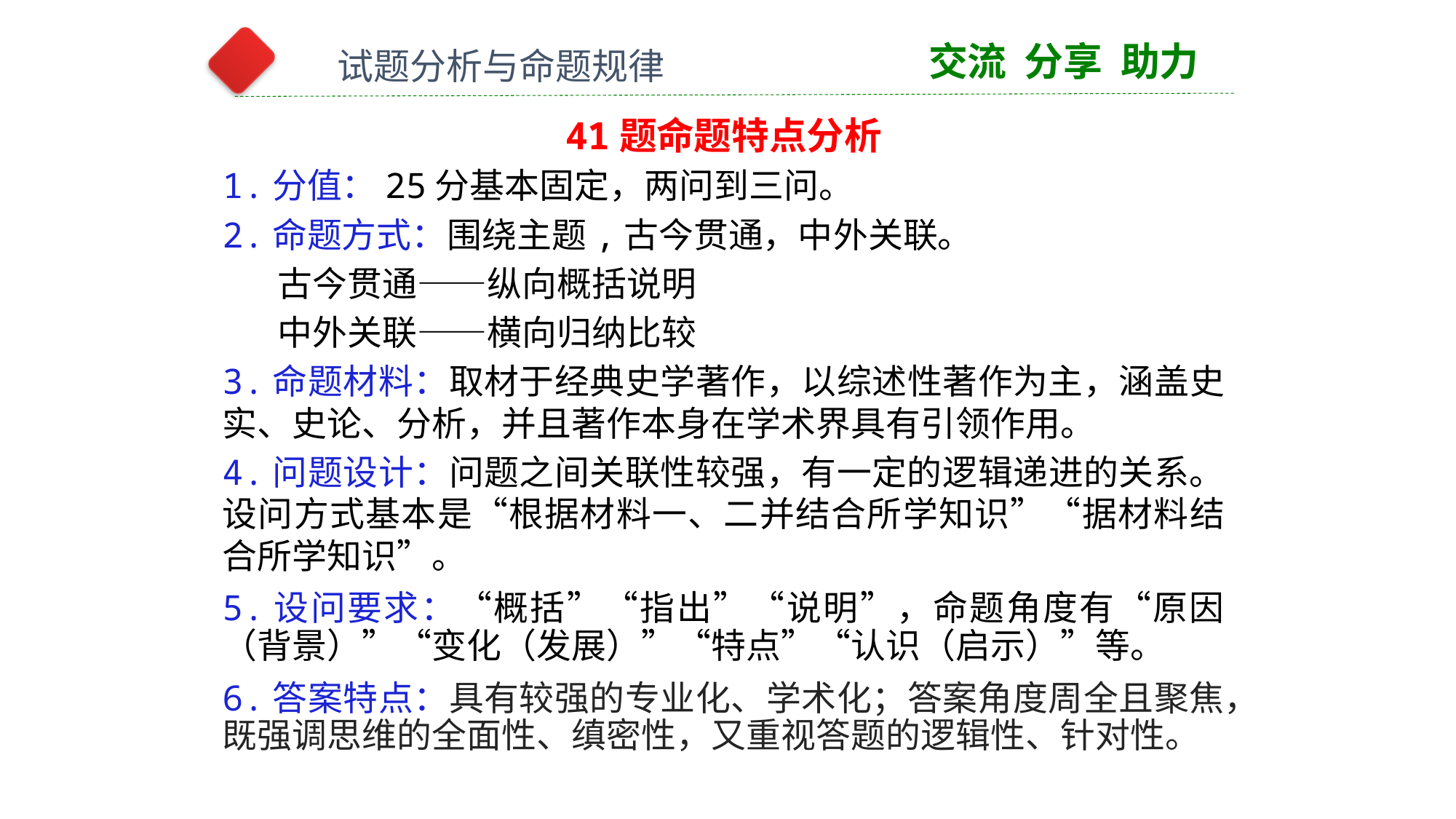

交流  分享  助力

试题分析与命题规律
41题命题特点分析
1.分值：25分基本固定，两问到三问。
2.命题方式：围绕主题,古今贯通，中外关联。
      古今贯通——纵向概括说明
      中外关联——横向归纳比较
3.命题材料：取材于经典史学著作，以综述性著作为主，涵盖史实、史论、分析，并且著作本身在学术界具有引领作用。
4.问题设计：问题之间关联性较强，有一定的逻辑递进的关系。设问方式基本是“根据材料一、二并结合所学知识”“据材料结合所学知识”。
5.设问要求：“概括”“指出”“说明”，命题角度有“原因（背景）”“变化（发展）”“特点”“认识（启示）”等。
6.答案特点：具有较强的专业化、学术化；答案角度周全且聚焦，既强调思维的全面性、缜密性，又重视答题的逻辑性、针对性。